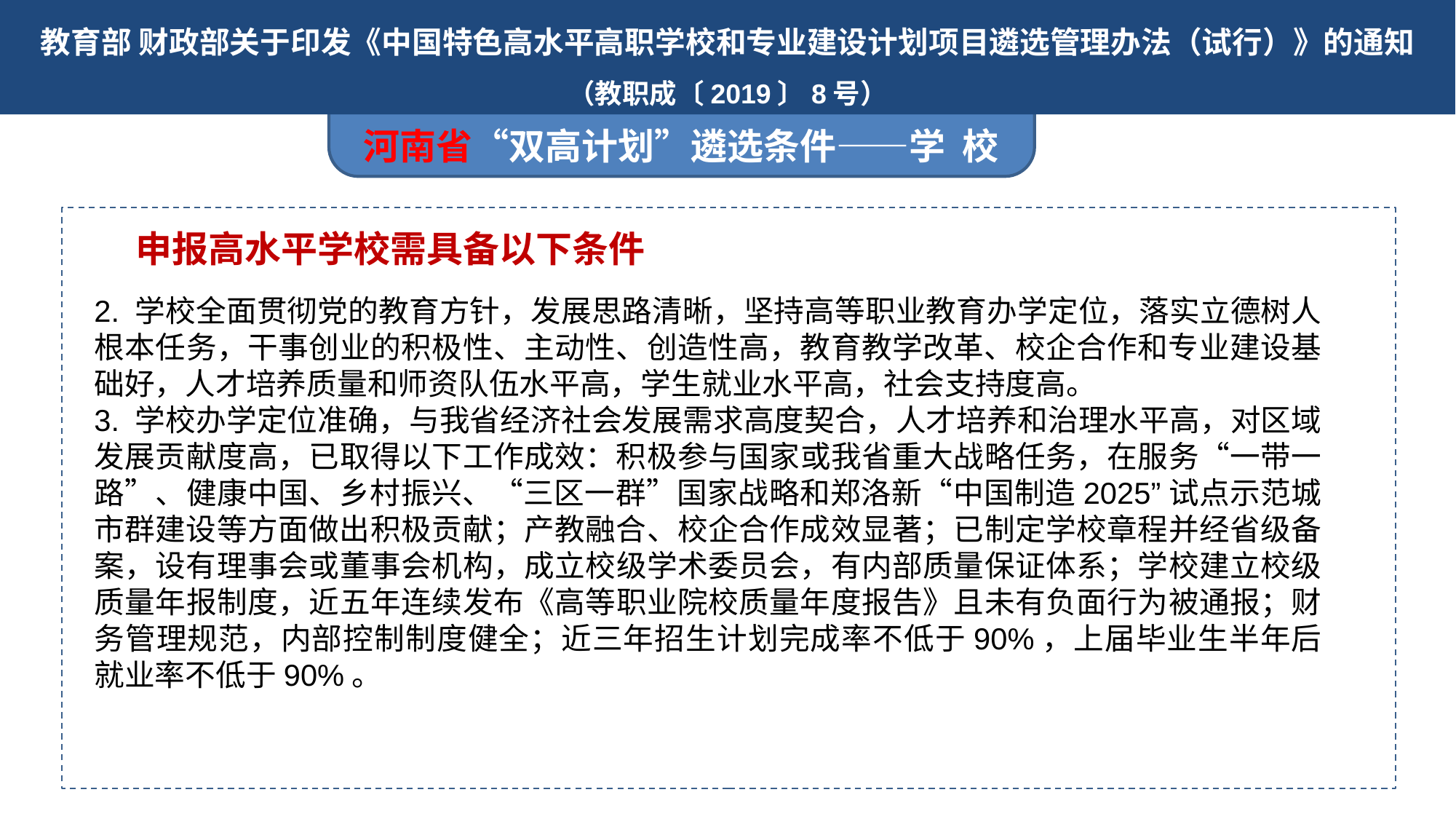

教育部 财政部关于印发《中国特色高水平高职学校和专业建设计划项目遴选管理办法（试行）》的通知
（教职成〔2019〕8号）

河南省“双高计划”遴选条件——学  校

    申报高水平学校需具备以下条件
2. 学校全面贯彻党的教育方针，发展思路清晰，坚持高等职业教育办学定位，落实立德树人根本任务，干事创业的积极性、主动性、创造性高，教育教学改革、校企合作和专业建设基础好，人才培养质量和师资队伍水平高，学生就业水平高，社会支持度高。
3. 学校办学定位准确，与我省经济社会发展需求高度契合，人才培养和治理水平高，对区域发展贡献度高，已取得以下工作成效：积极参与国家或我省重大战略任务，在服务“一带一路”、健康中国、乡村振兴、“三区一群”国家战略和郑洛新“中国制造2025”试点示范城市群建设等方面做出积极贡献；产教融合、校企合作成效显著；已制定学校章程并经省级备案，设有理事会或董事会机构，成立校级学术委员会，有内部质量保证体系；学校建立校级质量年报制度，近五年连续发布《高等职业院校质量年度报告》且未有负面行为被通报；财务管理规范，内部控制制度健全；近三年招生计划完成率不低于90%，上届毕业生半年后就业率不低于90%。